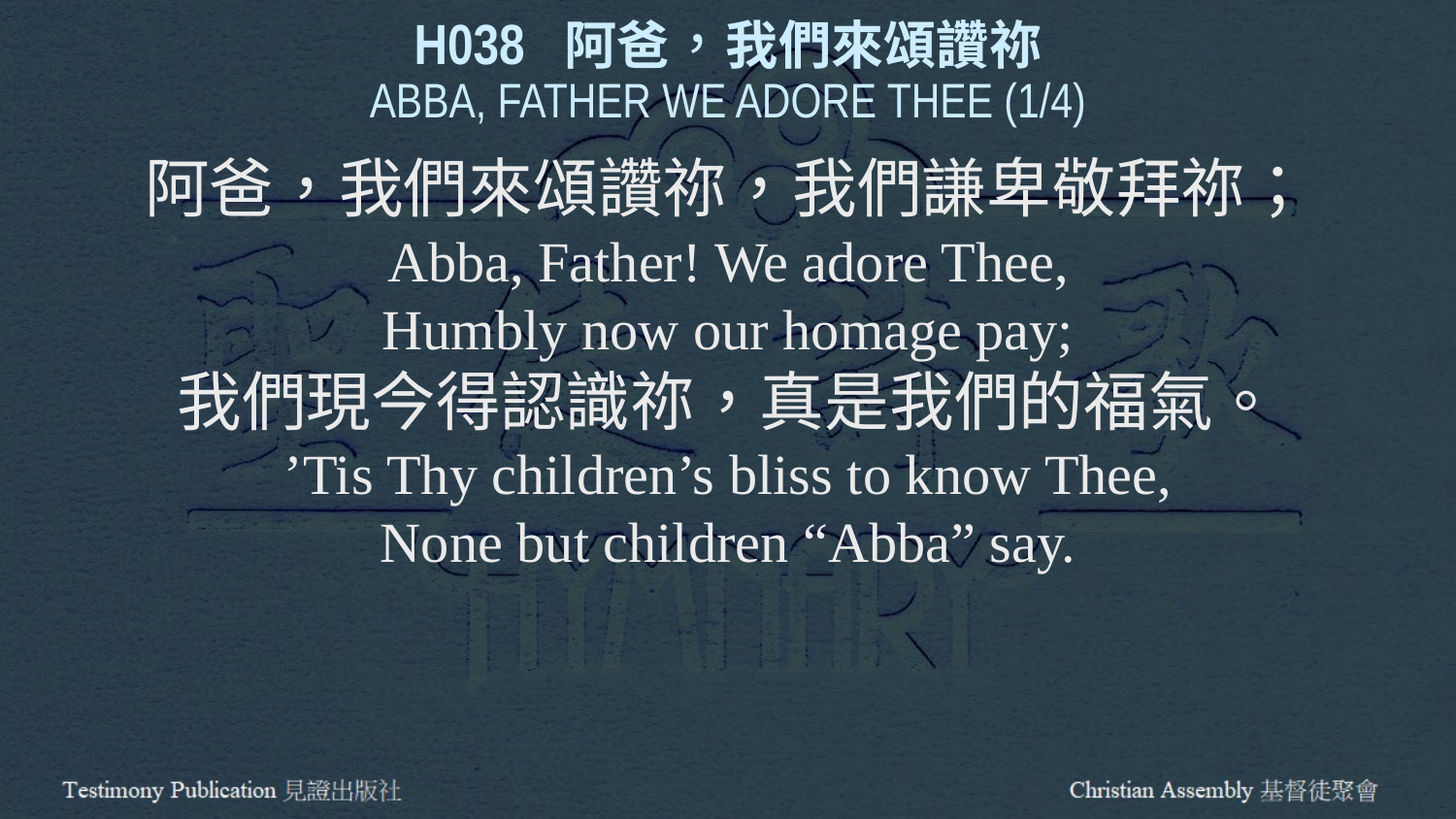

H038  阿爸，我們來頌讚祢
ABBA, FATHER WE ADORE THEE (1/4)
阿爸，我們來頌讚祢，我們謙卑敬拜祢；
Abba, Father! We adore Thee,
Humbly now our homage pay;
我們現今得認識祢，真是我們的福氣。
’Tis Thy children’s bliss to know Thee,
None but children “Abba” say.